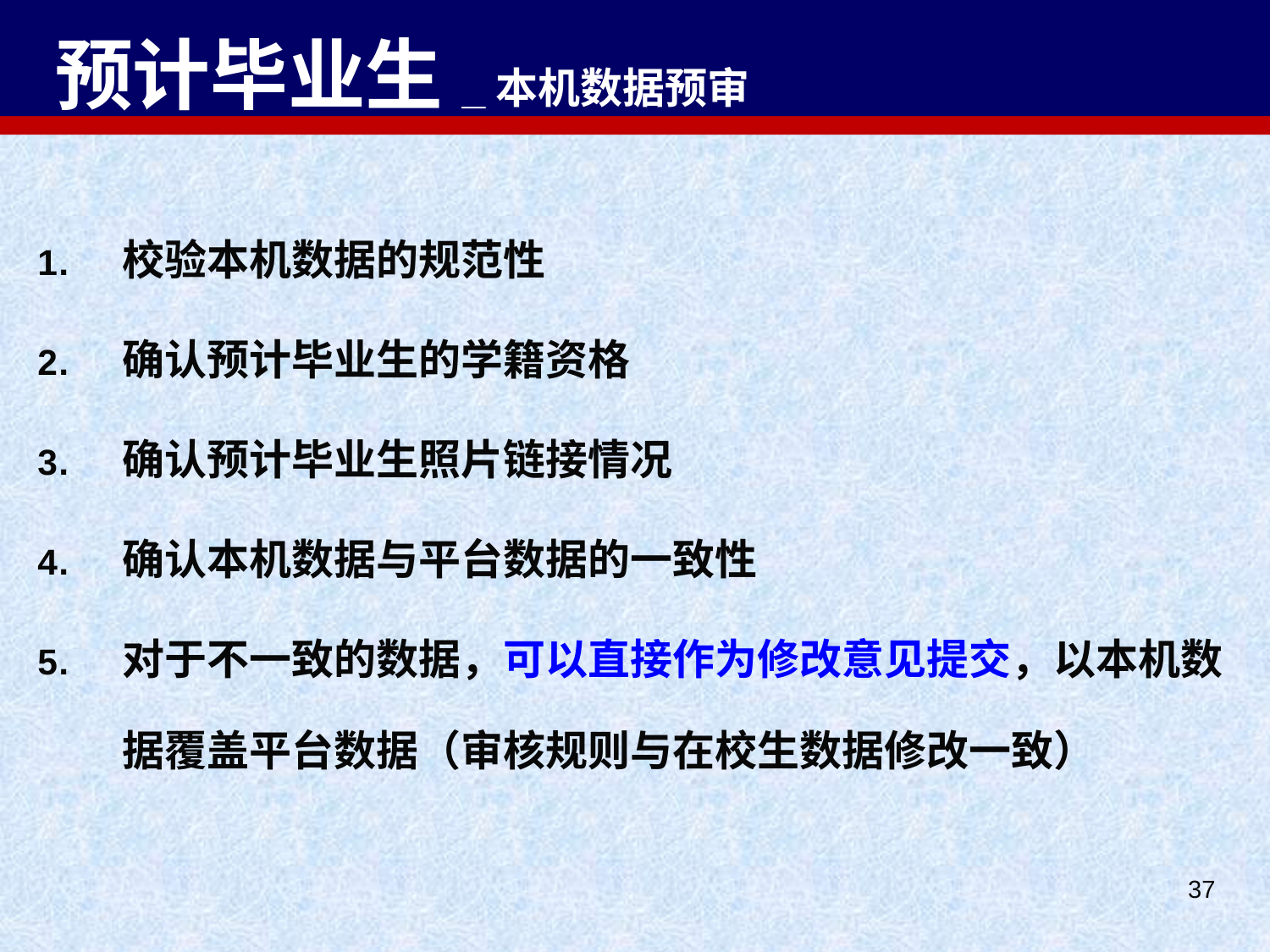

# 预计毕业生_本机数据预审
校验本机数据的规范性
确认预计毕业生的学籍资格
确认预计毕业生照片链接情况
确认本机数据与平台数据的一致性
对于不一致的数据，可以直接作为修改意见提交，以本机数据覆盖平台数据（审核规则与在校生数据修改一致）
37